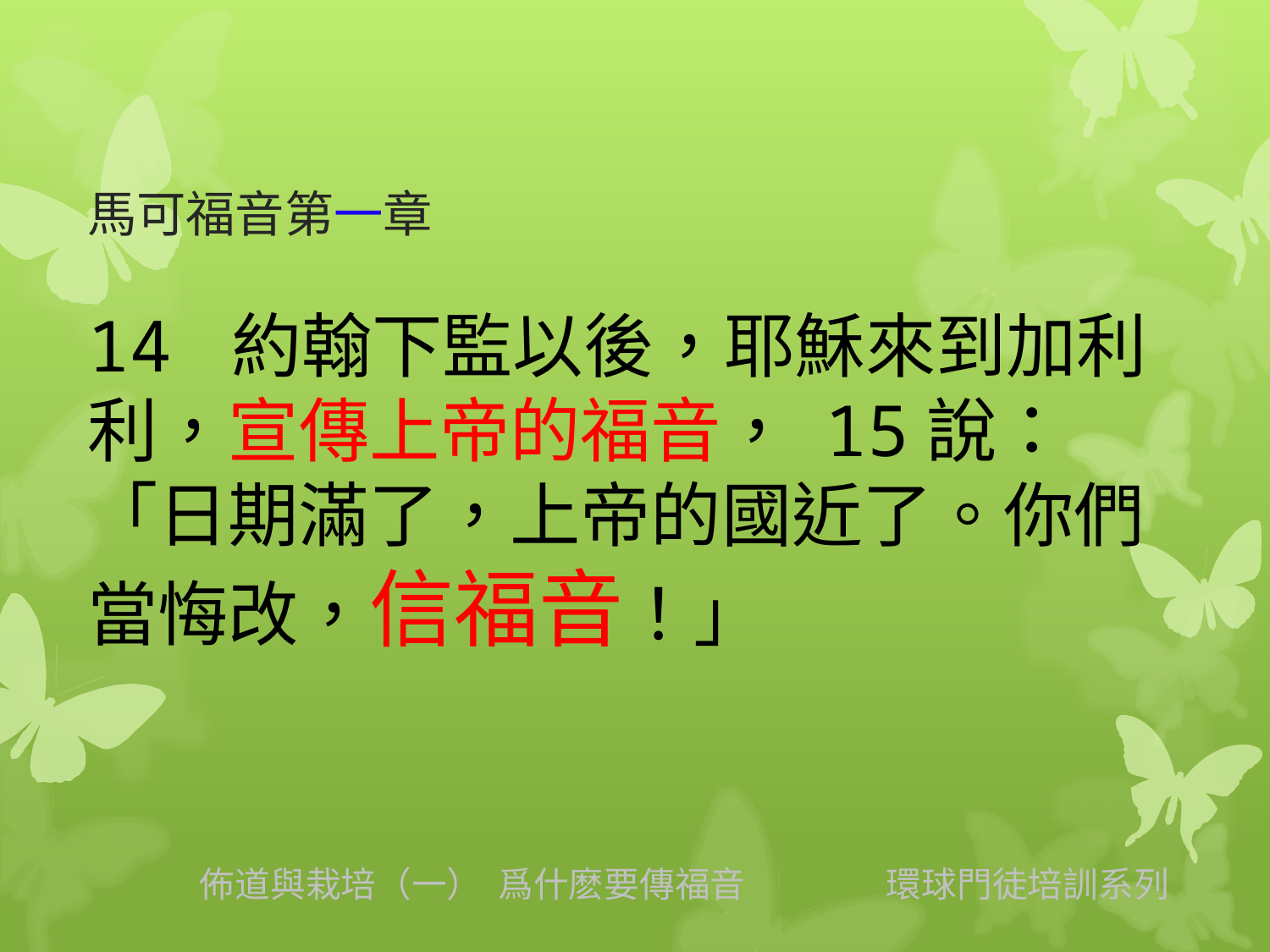

馬可福音第一章

14 約翰下監以後，耶穌來到加利利，宣傳上帝的福音， 15說：「日期滿了，上帝的國近了。你們當悔改，信福音！」